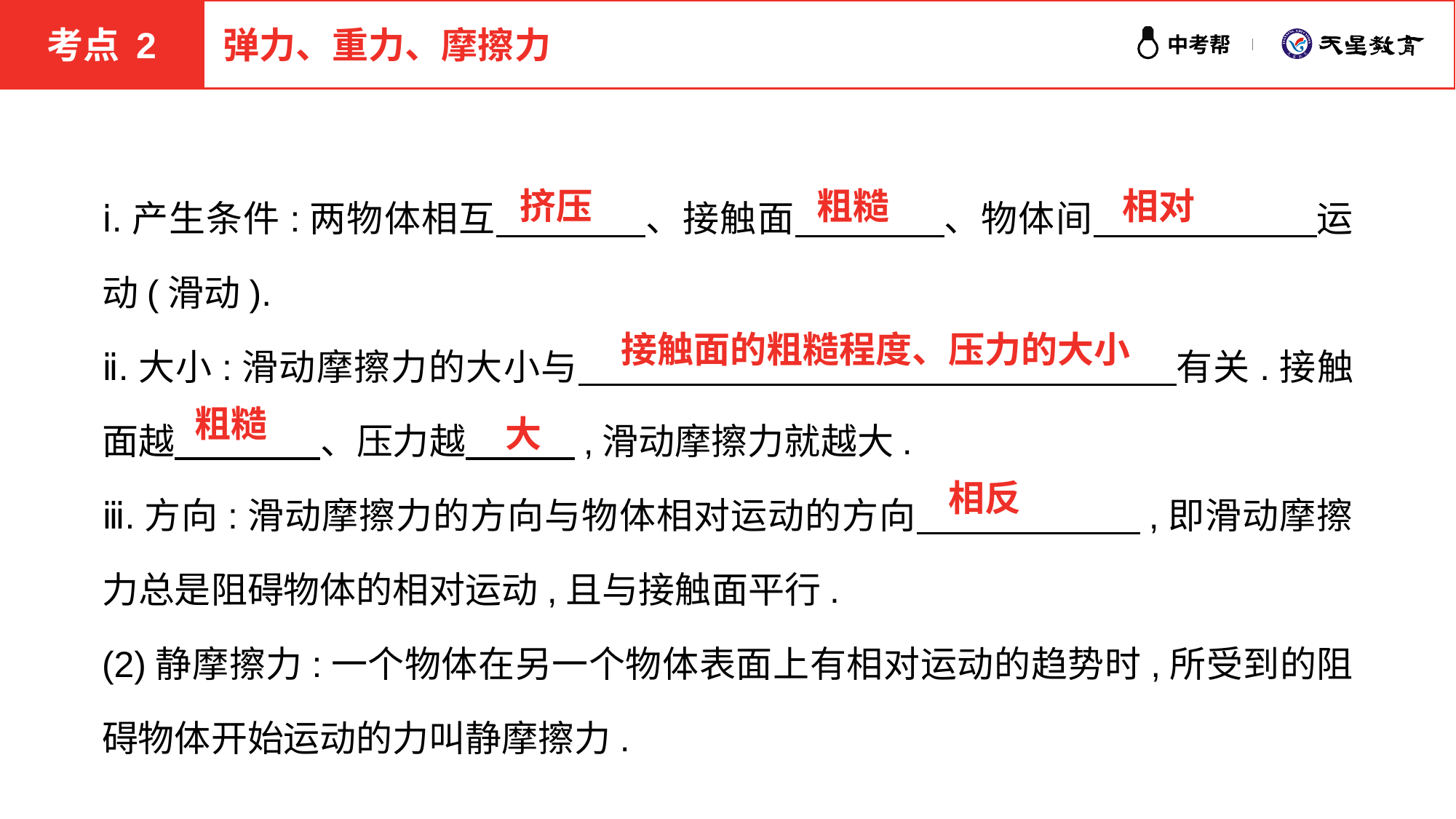

考点 2
弹力、重力、摩擦力
ⅰ.产生条件:两物体相互　　　　、接触面　　　　、物体间　　　　　　运动(滑动).
ⅱ.大小:滑动摩擦力的大小与　　　　　　　　　　　　　　　　有关.接触面越　　　　、压力越　　　,滑动摩擦力就越大.
ⅲ.方向:滑动摩擦力的方向与物体相对运动的方向　　　　　　,即滑动摩擦力总是阻碍物体的相对运动,且与接触面平行.
(2)静摩擦力:一个物体在另一个物体表面上有相对运动的趋势时,所受到的阻碍物体开始运动的力叫静摩擦力.
挤压
粗糙
相对
接触面的粗糙程度、压力的大小
粗糙
大
相反